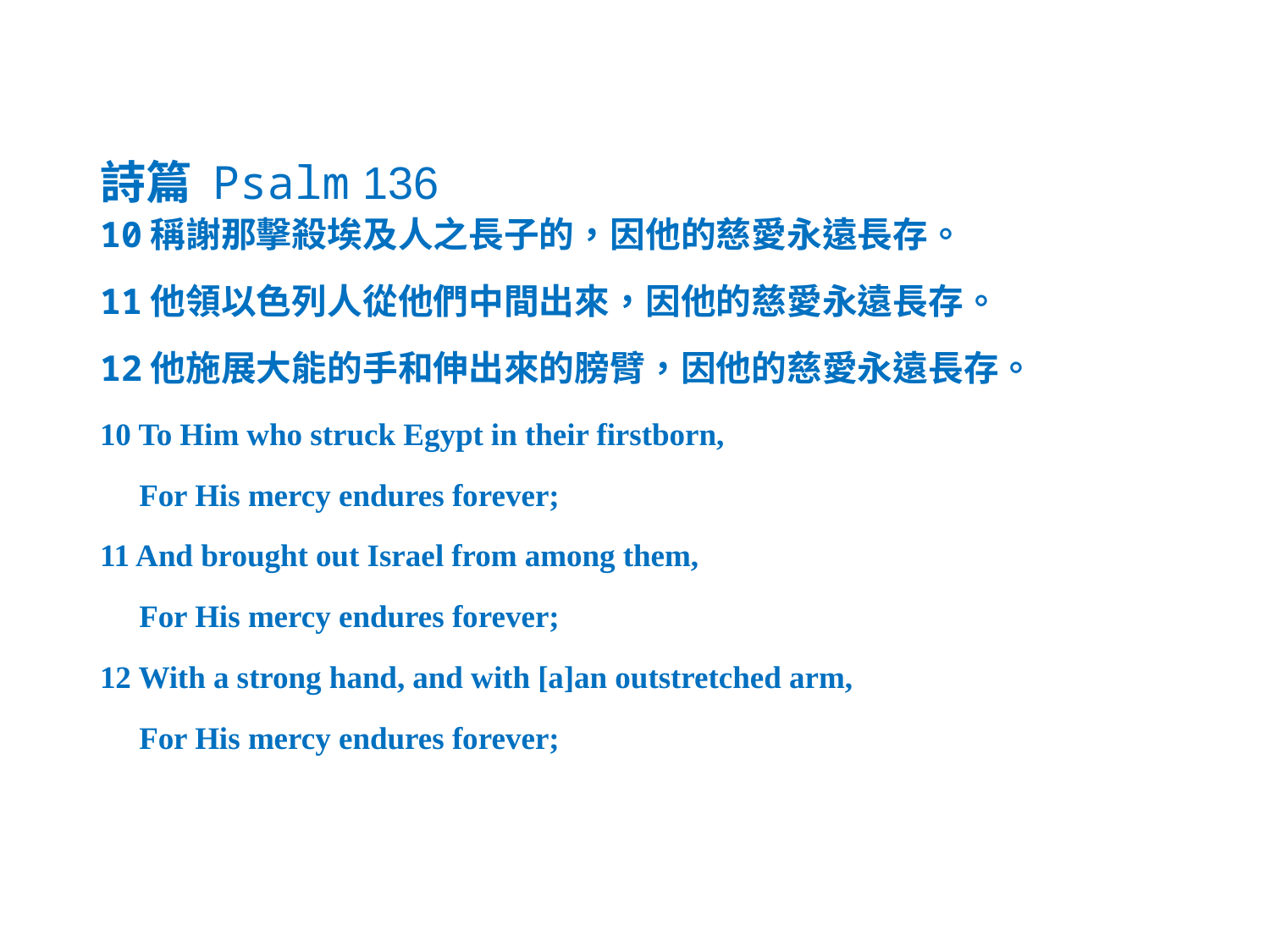

詩篇 Psalm 136
10稱謝那擊殺埃及人之長子的，因他的慈愛永遠長存。
11他領以色列人從他們中間出來，因他的慈愛永遠長存。
12他施展大能的手和伸出來的膀臂，因他的慈愛永遠長存。
10 To Him who struck Egypt in their firstborn,
     For His mercy endures forever;
11 And brought out Israel from among them,
     For His mercy endures forever;
12 With a strong hand, and with [a]an outstretched arm,
     For His mercy endures forever;